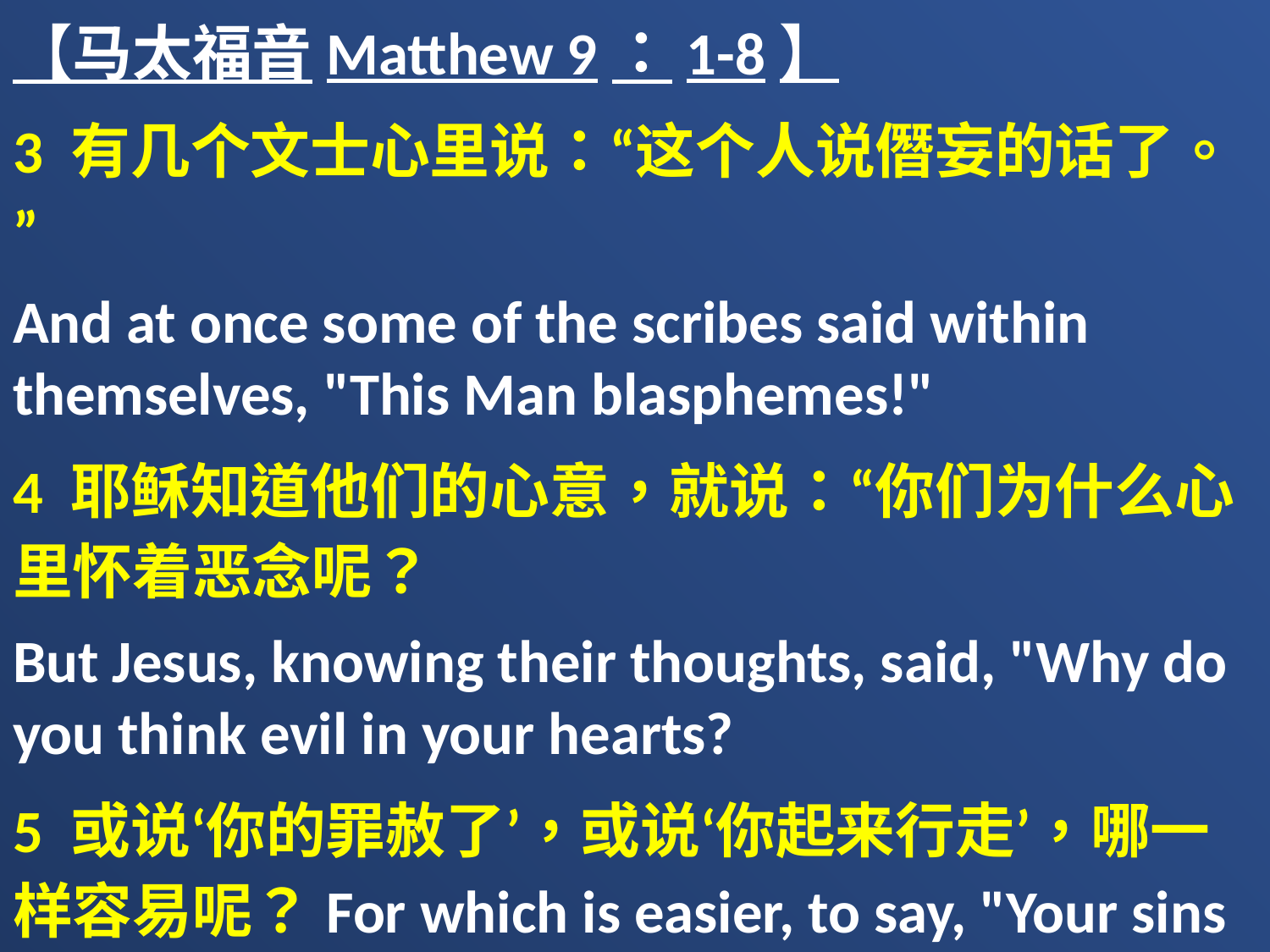

【马太福音Matthew 9：1-8】
3 有几个文士心里说：“这个人说僭妄的话了。”
And at once some of the scribes said within themselves, "This Man blasphemes!"
4 耶稣知道他们的心意，就说：“你们为什么心里怀着恶念呢？
But Jesus, knowing their thoughts, said, "Why do you think evil in your hearts?
5 或说‘你的罪赦了’，或说‘你起来行走’，哪一样容易呢？For which is easier, to say, "Your sins are forgiven you,' or to say, "Arise and walk'?